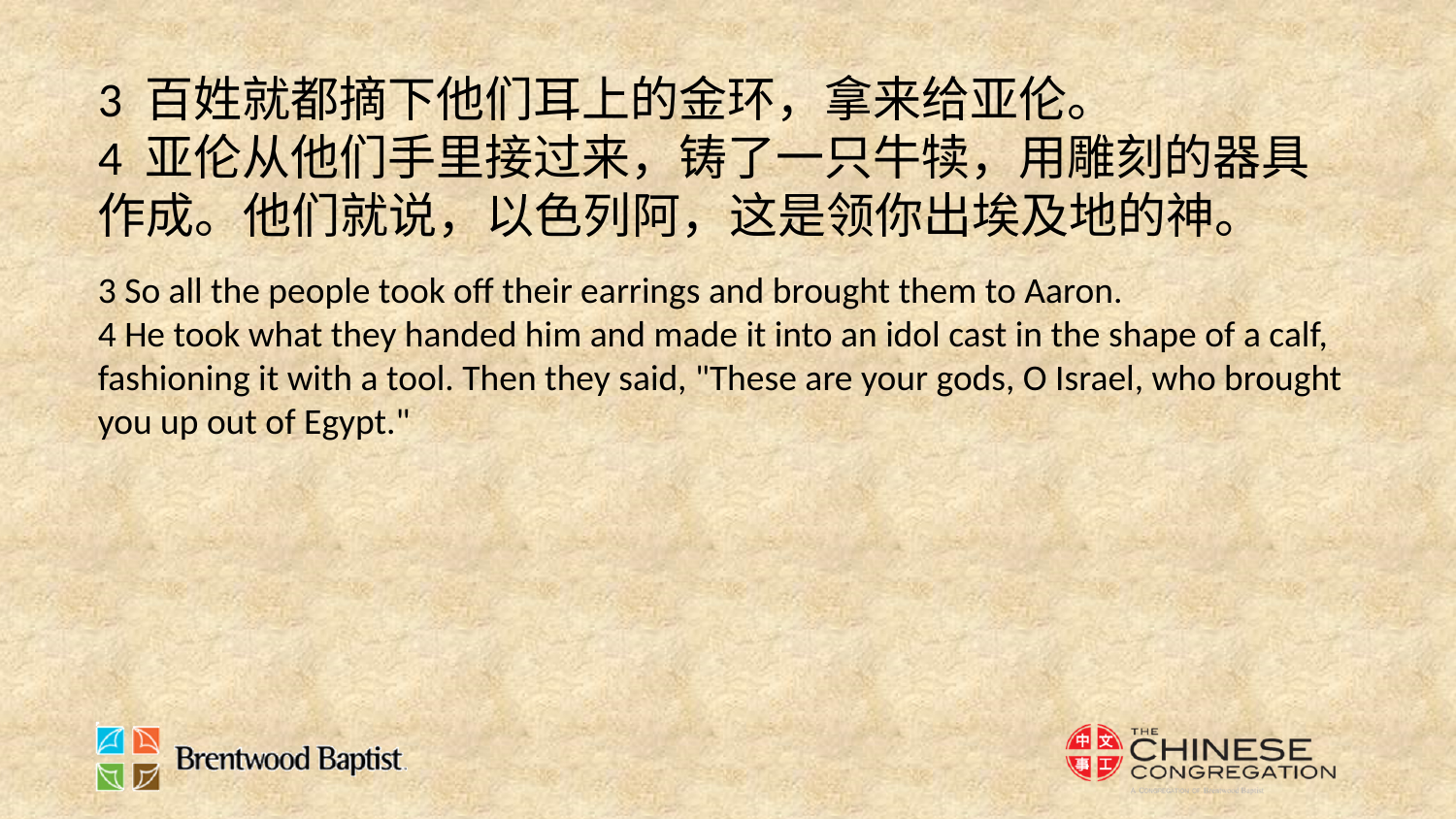

3 百姓就都摘下他们耳上的金环，拿来给亚伦。
4 亚伦从他们手里接过来，铸了一只牛犊，用雕刻的器具作成。他们就说，以色列阿，这是领你出埃及地的神。

3 So all the people took off their earrings and brought them to Aaron.
4 He took what they handed him and made it into an idol cast in the shape of a calf, fashioning it with a tool. Then they said, "These are your gods, O Israel, who brought you up out of Egypt."